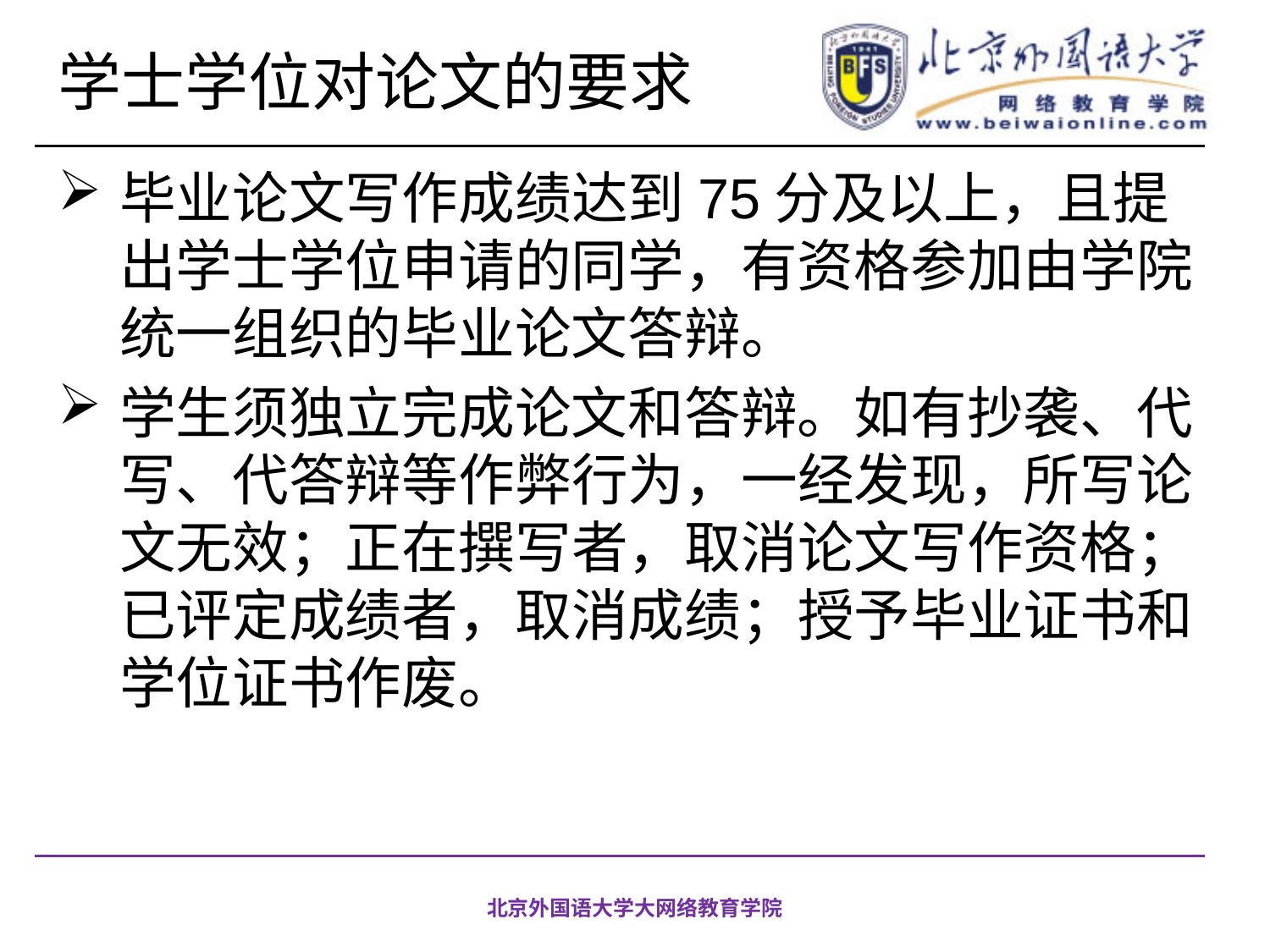

# 学士学位对论文的要求
毕业论文写作成绩达到75分及以上，且提出学士学位申请的同学，有资格参加由学院统一组织的毕业论文答辩。
学生须独立完成论文和答辩。如有抄袭、代写、代答辩等作弊行为，一经发现，所写论文无效；正在撰写者，取消论文写作资格；已评定成绩者，取消成绩；授予毕业证书和学位证书作废。

北京外国语大学大网络教育学院
57